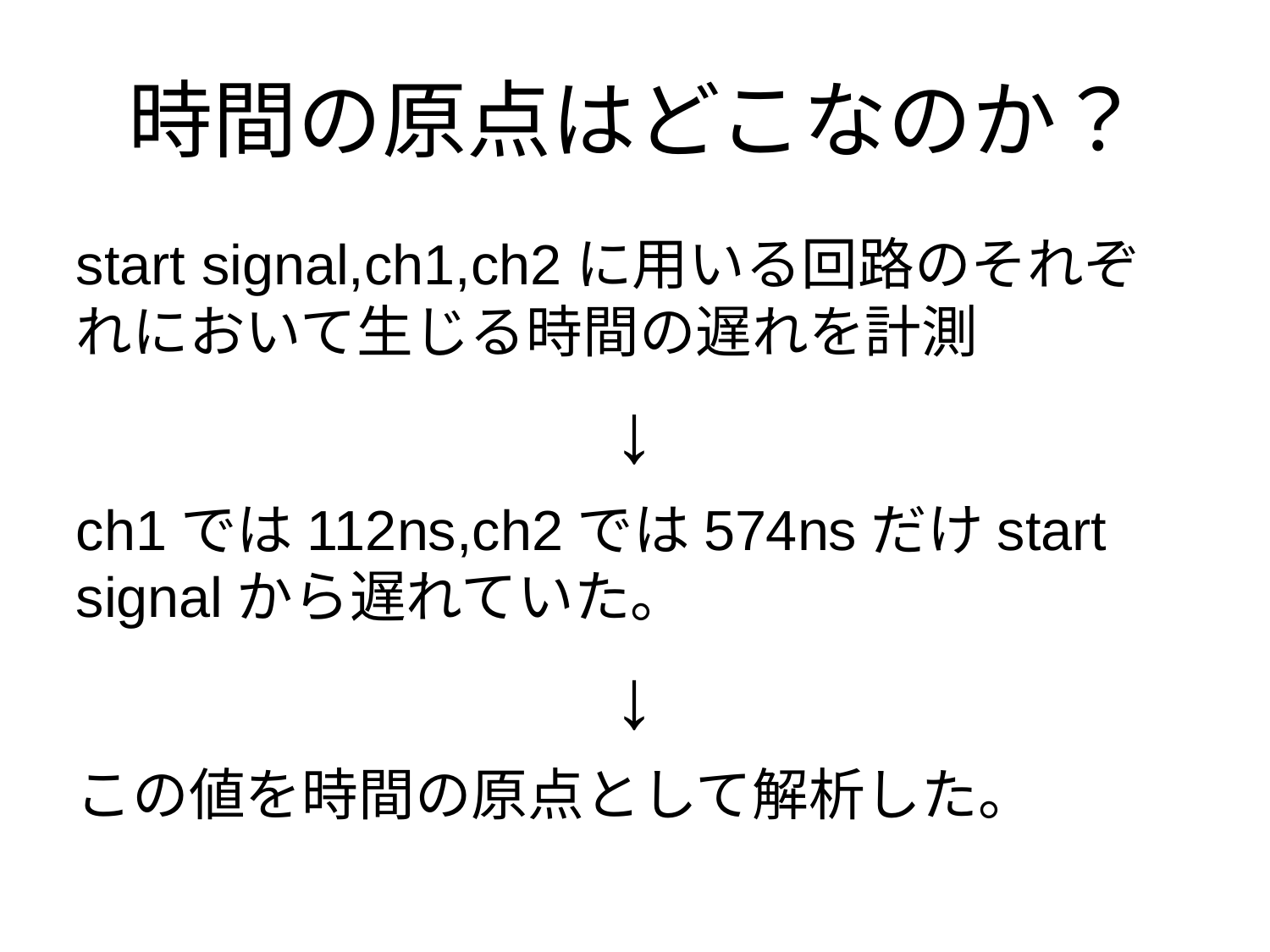

# 時間の原点はどこなのか？
start signal,ch1,ch2に用いる回路のそれぞれにおいて生じる時間の遅れを計測
↓
ch1では112ns,ch2では574nsだけstart signalから遅れていた。
↓
この値を時間の原点として解析した。